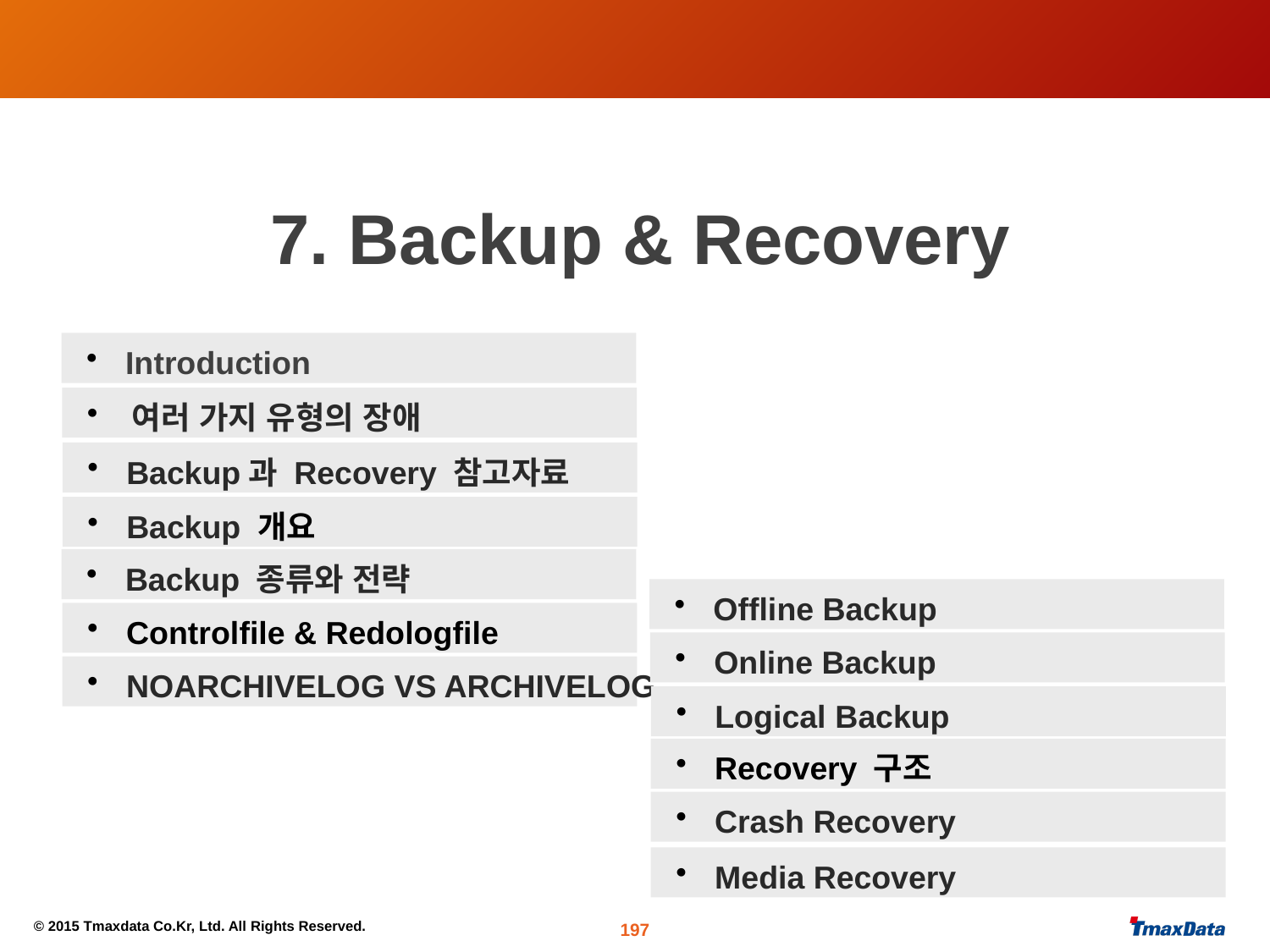

#
7. Backup & Recovery
 Introduction
 여러 가지 유형의 장애
 Backup과 Recovery 참고자료
 Backup 개요
 Backup 종류와 전략
 Offline Backup
 Controlfile & Redologfile
 Online Backup
 NOARCHIVELOG VS ARCHIVELOG
 Logical Backup
 Recovery 구조
 Crash Recovery
 Media Recovery